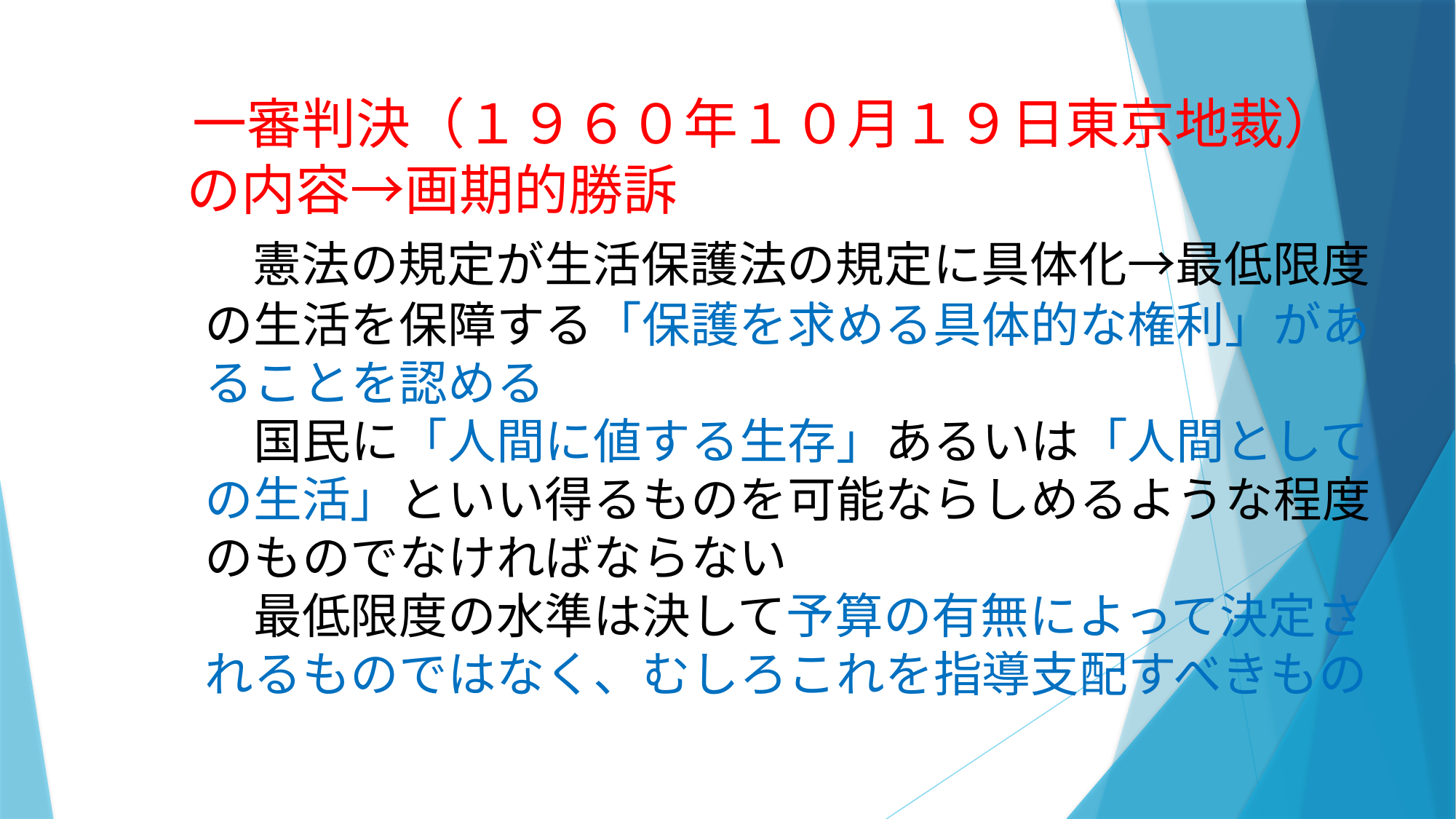

一審判決（１９６０年１０月１９日東京地裁）
　　　 の内容→画期的勝訴
　　　　憲法の規定が生活保護法の規定に具体化→最低限度
　　　　の生活を保障する「保護を求める具体的な権利」があ
　　　　ることを認める
　　　　　国民に「人間に値する生存」あるいは「人間として
　　　　の生活」といい得るものを可能ならしめるような程度
　　　　のものでなければならない
　　　　　最低限度の水準は決して予算の有無によって決定さ
　　　　れるものではなく、むしろこれを指導支配すべきもの